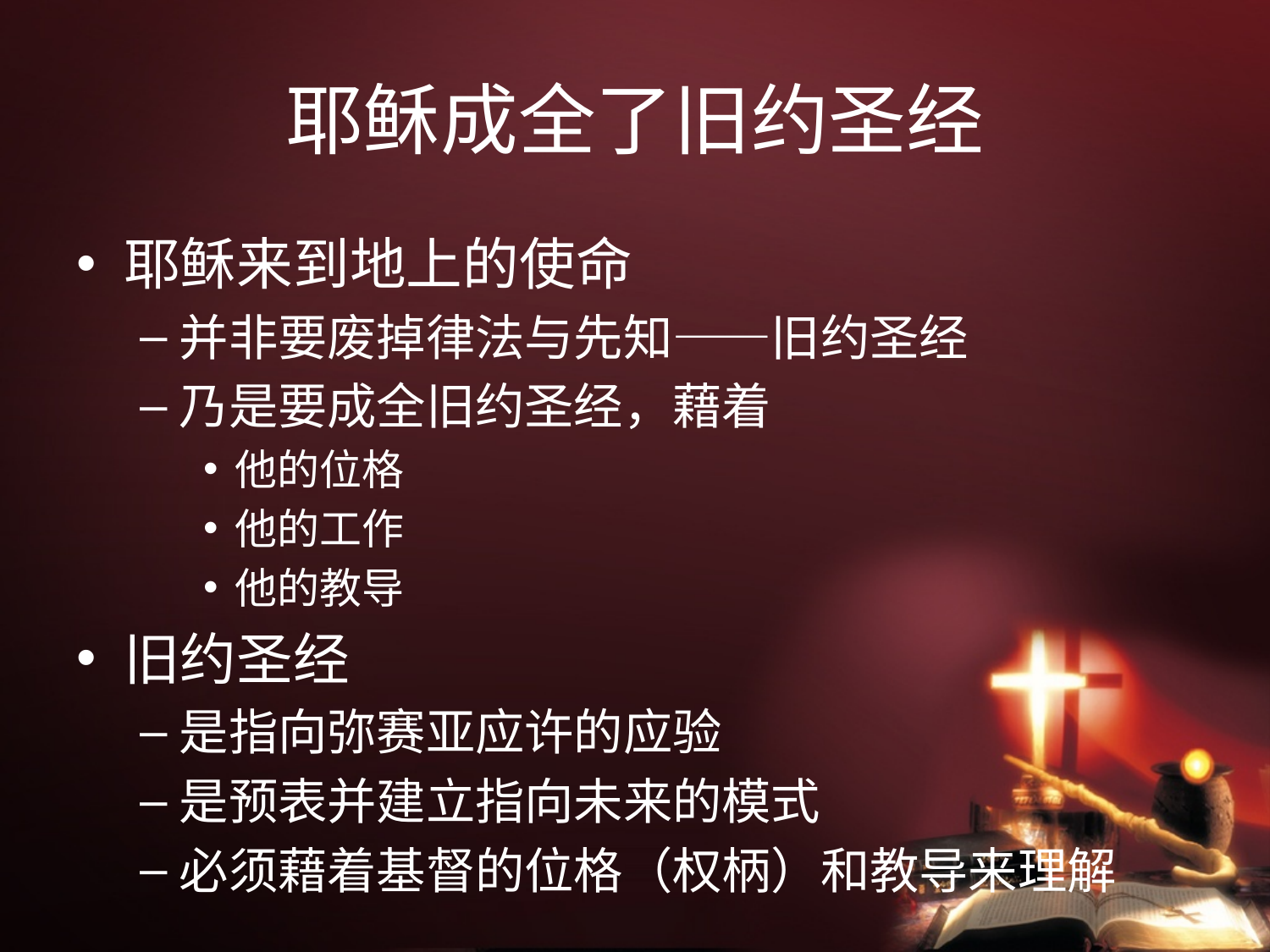

# 耶稣成全了旧约圣经
耶稣来到地上的使命
并非要废掉律法与先知——旧约圣经
乃是要成全旧约圣经，藉着
他的位格
他的工作
他的教导
旧约圣经
是指向弥赛亚应许的应验
是预表并建立指向未来的模式
必须藉着基督的位格（权柄）和教导来理解